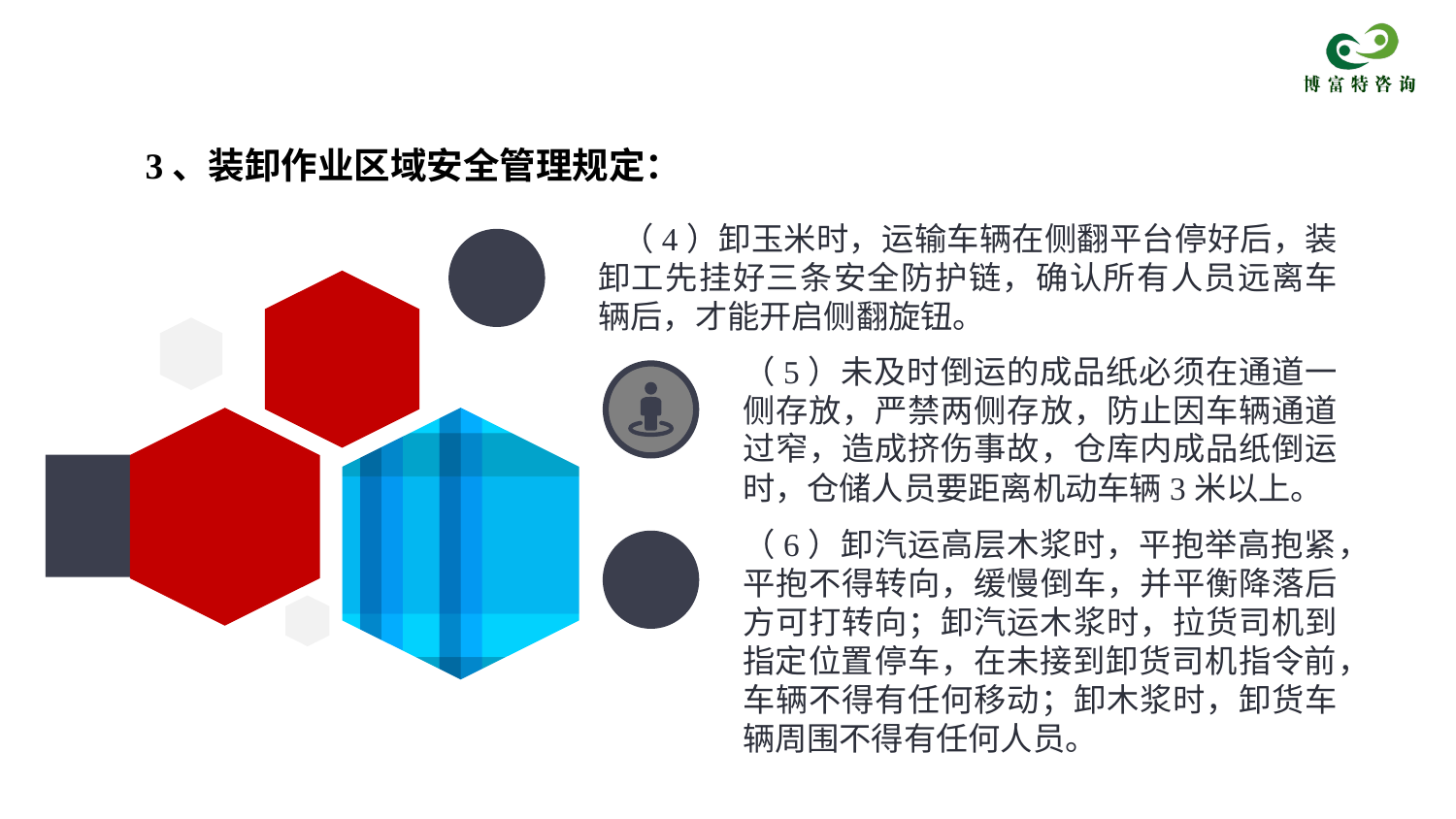

3、装卸作业区域安全管理规定：
  （4）卸玉米时，运输车辆在侧翻平台停好后，装卸工先挂好三条安全防护链，确认所有人员远离车辆后，才能开启侧翻旋钮。

（5）未及时倒运的成品纸必须在通道一侧存放，严禁两侧存放，防止因车辆通道过窄，造成挤伤事故，仓库内成品纸倒运时，仓储人员要距离机动车辆3米以上。

（6）卸汽运高层木浆时，平抱举高抱紧，平抱不得转向，缓慢倒车，并平衡降落后方可打转向；卸汽运木浆时，拉货司机到指定位置停车，在未接到卸货司机指令前，车辆不得有任何移动；卸木浆时，卸货车辆周围不得有任何人员。